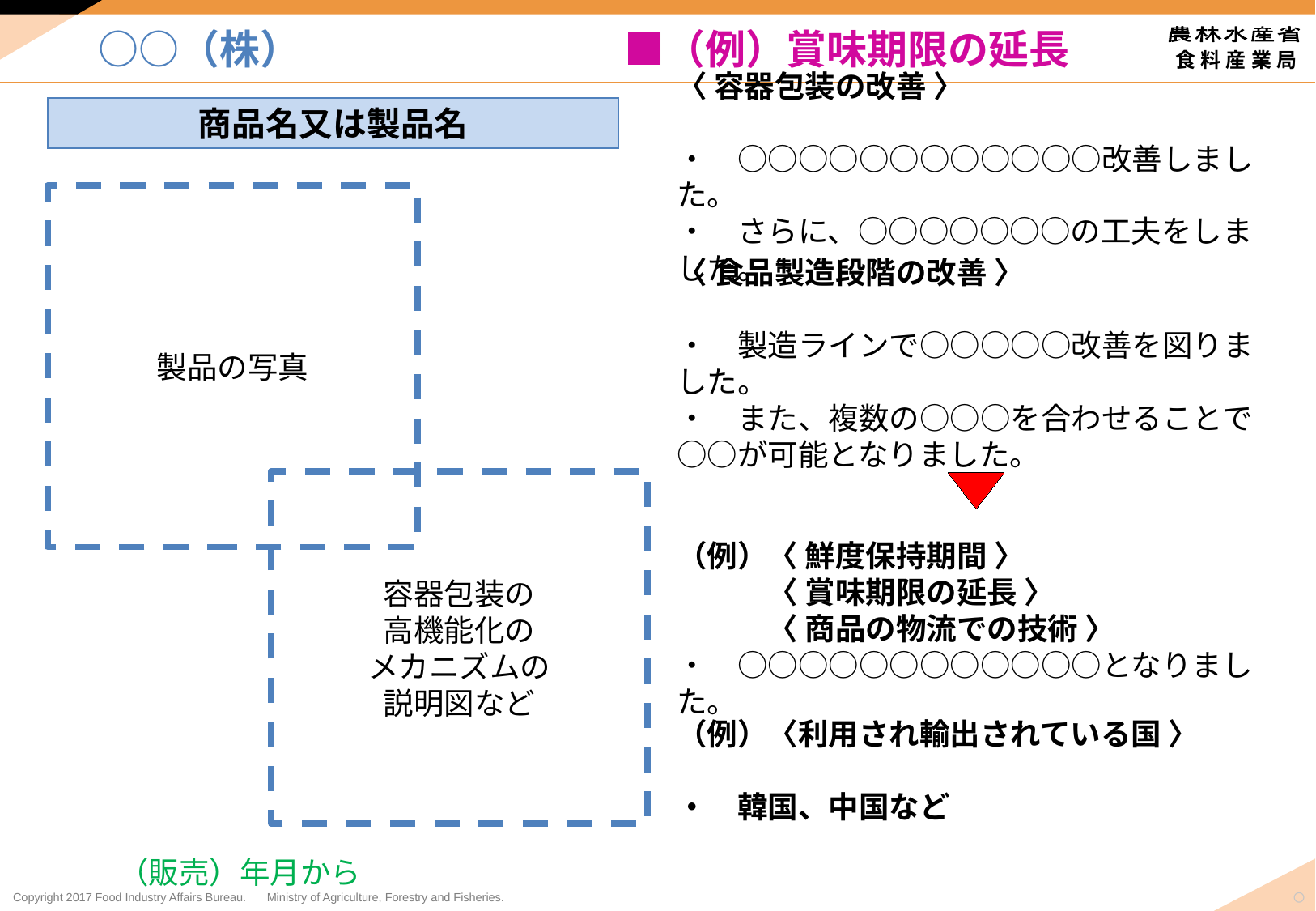

○○（株）　　　　　　　　■（例）賞味期限の延長
〈 容器包装の改善 〉

・　○○○○○○○○○○○○改善しました。
・　さらに、○○○○○○○の工夫をしました。
商品名又は製品名
製品の写真
〈 食品製造段階の改善 〉

・　製造ラインで○○○○○改善を図りました。
・　また、複数の○○○を合わせることで○○が可能となりました。
容器包装の
高機能化の
メカニズムの
説明図など

（例）〈 鮮度保持期間 〉
　　　〈 賞味期限の延長 〉
　　　〈 商品の物流での技術 〉
・　○○○○○○○○○○○○となりました。
（例）〈利用され輸出されている国 〉

・　韓国、中国など
（販売）年月から
○